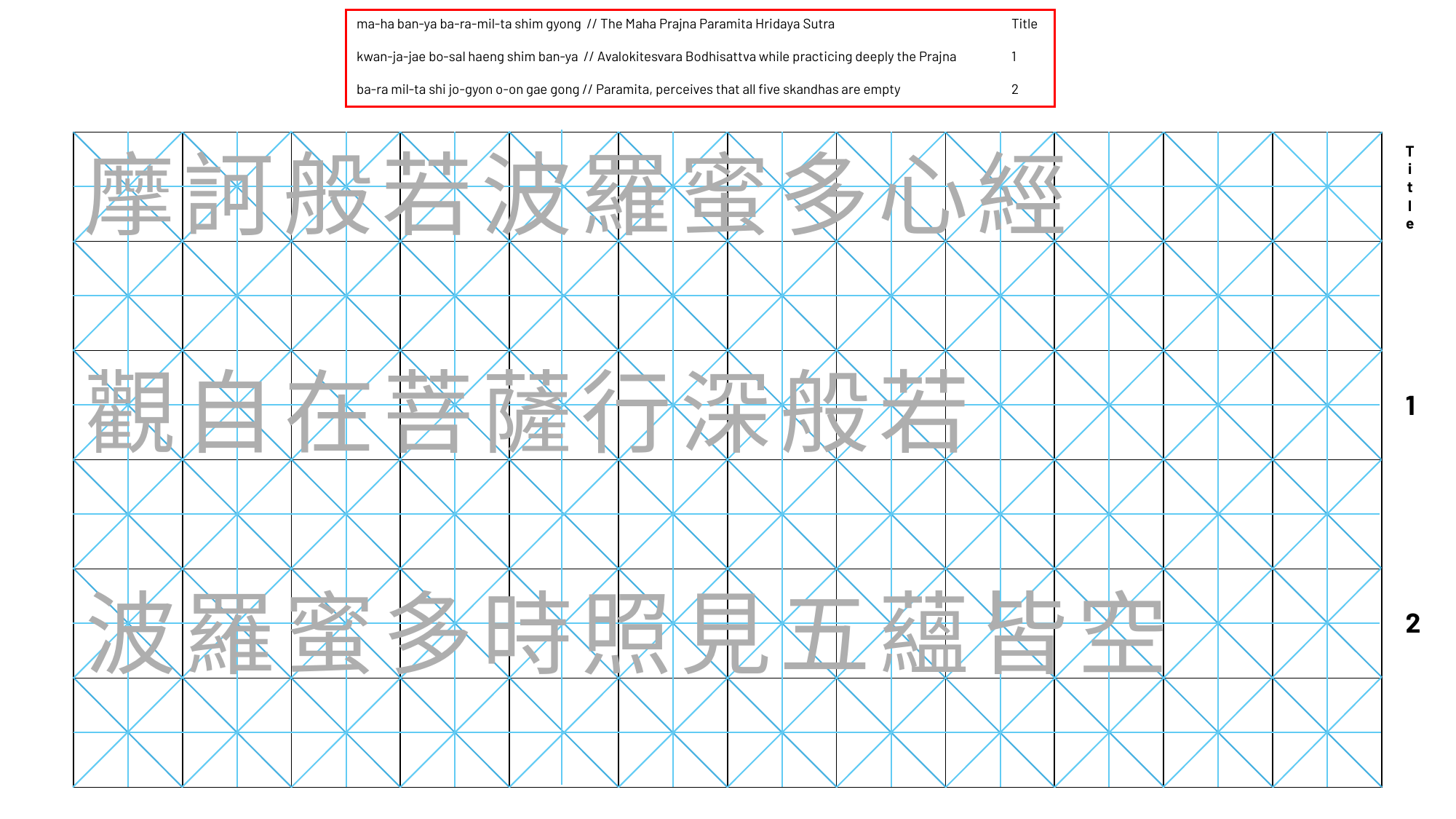

ma-ha ban-ya ba-ra-mil-ta shim gyong  // The Maha Prajna Paramita Hridaya Sutra		Title

kwan-ja-jae bo-sal haeng shim ban-ya  // Avalokitesvara Bodhisattva while practicing deeply the Prajna	1

ba-ra mil-ta shi jo-gyon o-on gae gong // Paramita, perceives that all five skandhas are empty		2

|  |  |  |  |  |  |  |  |  |  |  |  |
| --- | --- | --- | --- | --- | --- | --- | --- | --- | --- | --- | --- |
|  |  |  |  |  |  |  |  |  |  |  |  |
|  |  |  |  |  |  |  |  |  |  |  |  |
|  |  |  |  |  |  |  |  |  |  |  |  |
|  |  |  |  |  |  |  |  |  |  |  |  |
|  |  |  |  |  |  |  |  |  |  |  |  |
摩 訶 般 若 波 羅 蜜 多 心 經
T
i
t
l
e
觀 自 在 菩 薩 行 深 般 若
1
波 羅 蜜 多 時 照 見 五 蘊 皆 空
2